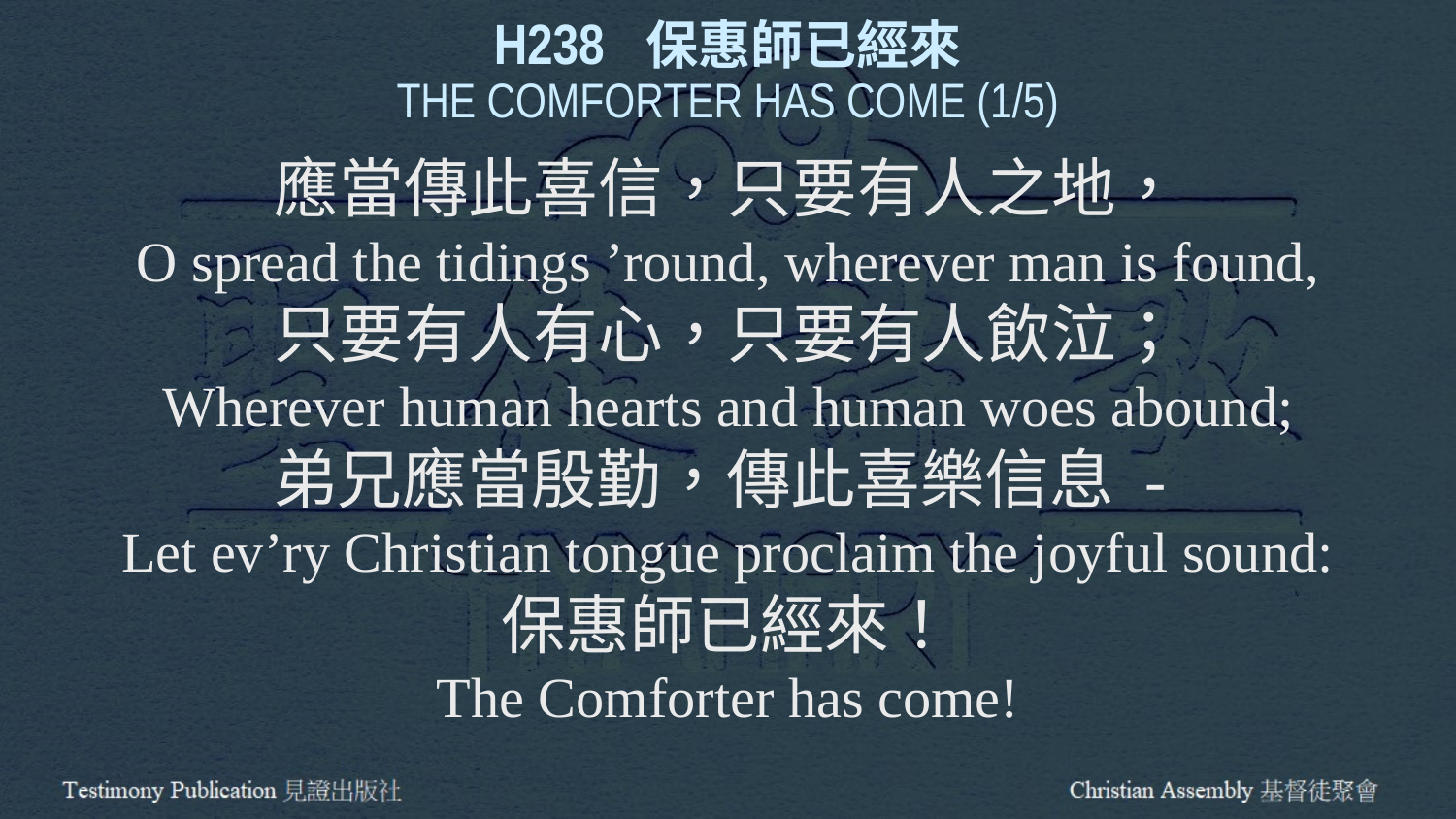

H238  保惠師已經來
THE COMFORTER HAS COME (1/5)
應當傳此喜信，只要有人之地，
O spread the tidings ’round, wherever man is found,
只要有人有心，只要有人飲泣；
Wherever human hearts and human woes abound;
弟兄應當殷勤，傳此喜樂信息 -
Let ev’ry Christian tongue proclaim the joyful sound:
保惠師已經來！
The Comforter has come!